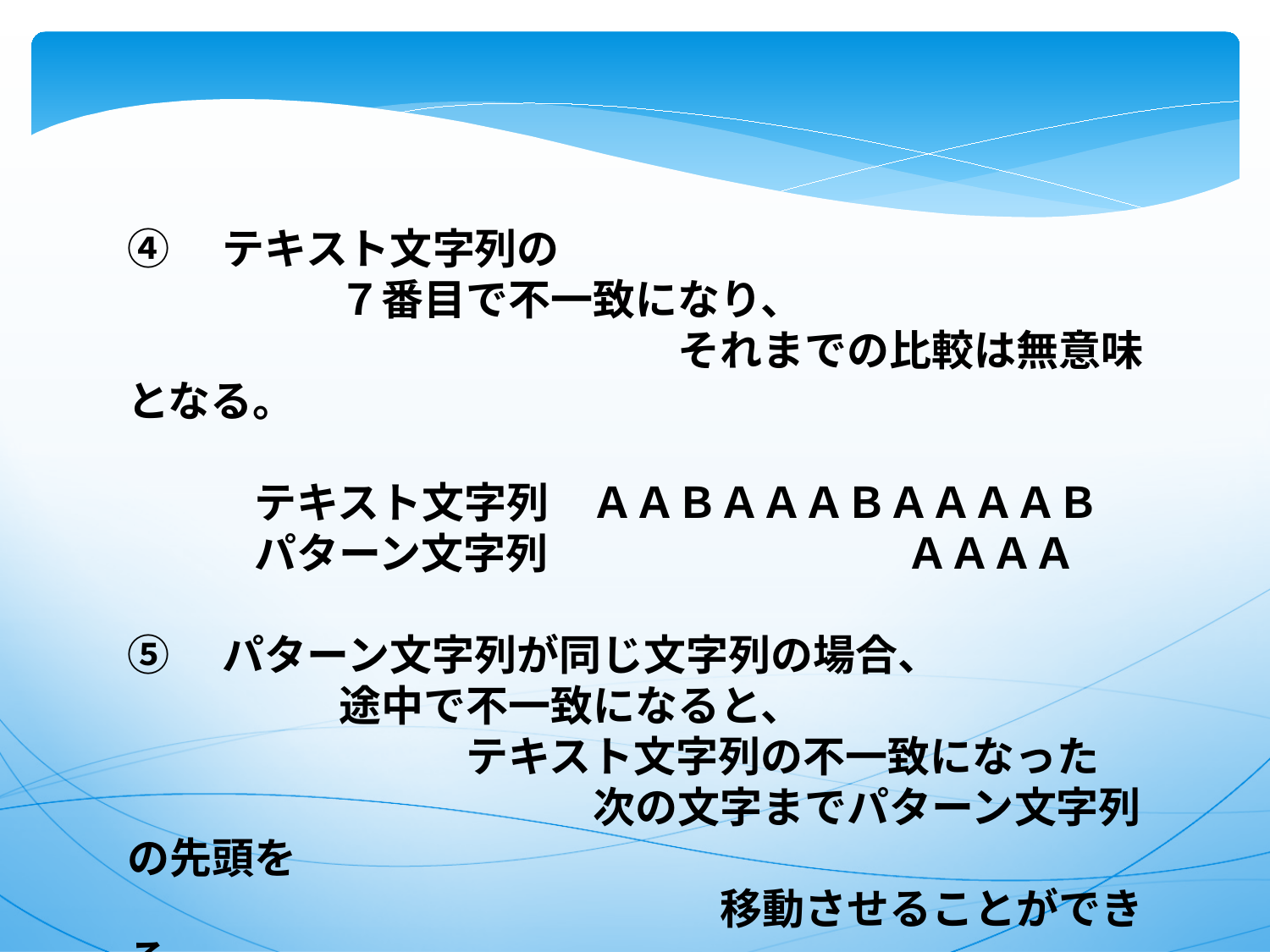

④　テキスト文字列の
　　　　　７番目で不一致になり、
　　　　　　　　　　　　　それまでの比較は無意味となる。

テキスト文字列　ＡＡＢＡＡＡＢＡＡＡＡＢ
パターン文字列　　　　　　　　  ＡＡＡＡ

⑤　パターン文字列が同じ文字列の場合、
　　　　　途中で不一致になると、
　　　　　　　　テキスト文字列の不一致になった
　　　　　　　　　　　次の文字までパターン文字列の先頭を
　　　　　　　　　　　　　　移動させることができる。